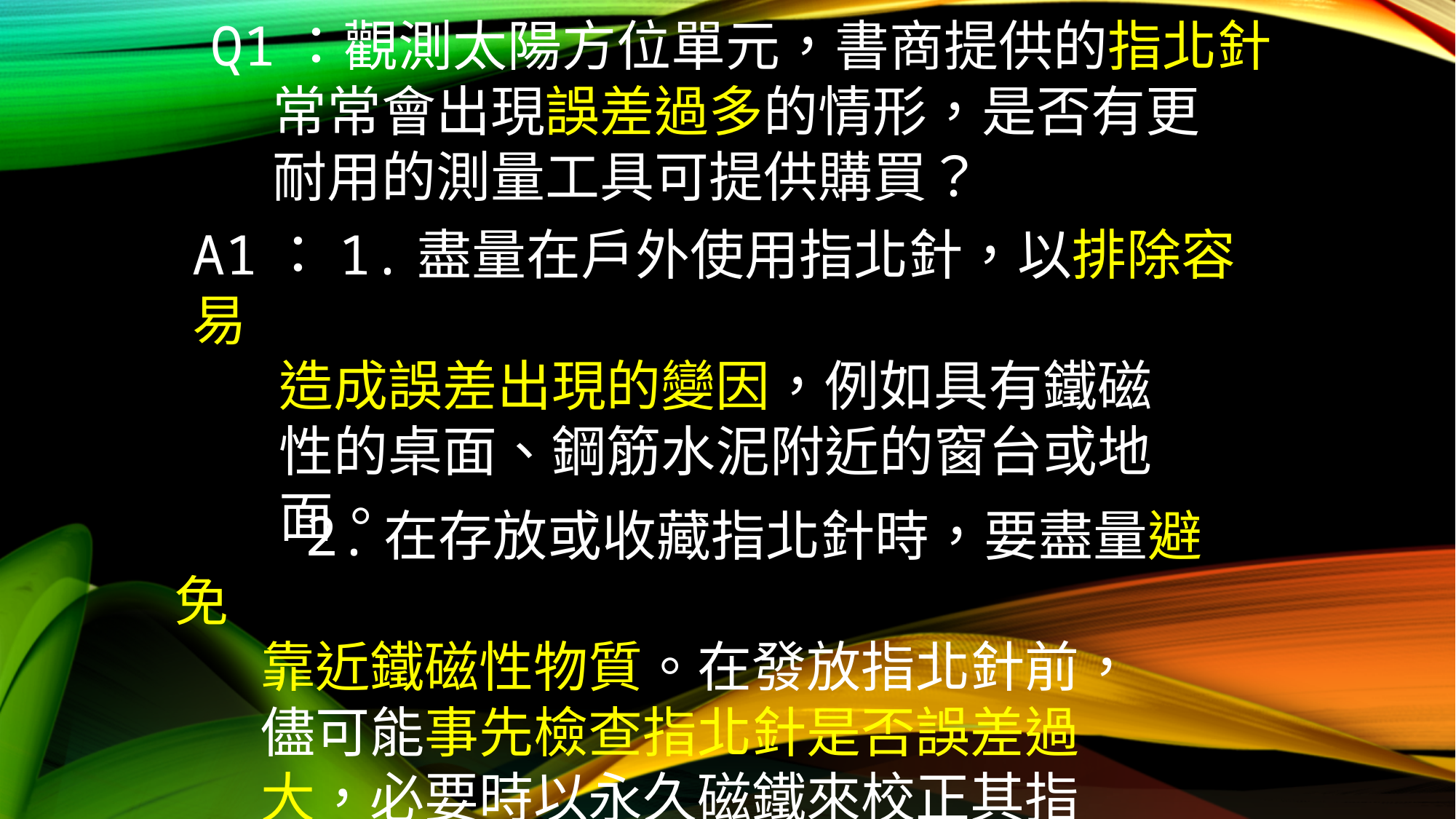

Q1：觀測太陽方位單元，書商提供的指北針
    常常會出現誤差過多的情形，是否有更
    耐用的測量工具可提供購買？
A1：1.盡量在戶外使用指北針，以排除容易
      造成誤差出現的變因，例如具有鐵磁
      性的桌面、鋼筋水泥附近的窗台或地
      面。
#
    2.在存放或收藏指北針時，要盡量避免
      靠近鐵磁性物質。在發放指北針前，
      儘可能事先檢查指北針是否誤差過
      大，必要時以永久磁鐵來校正其指
            向。